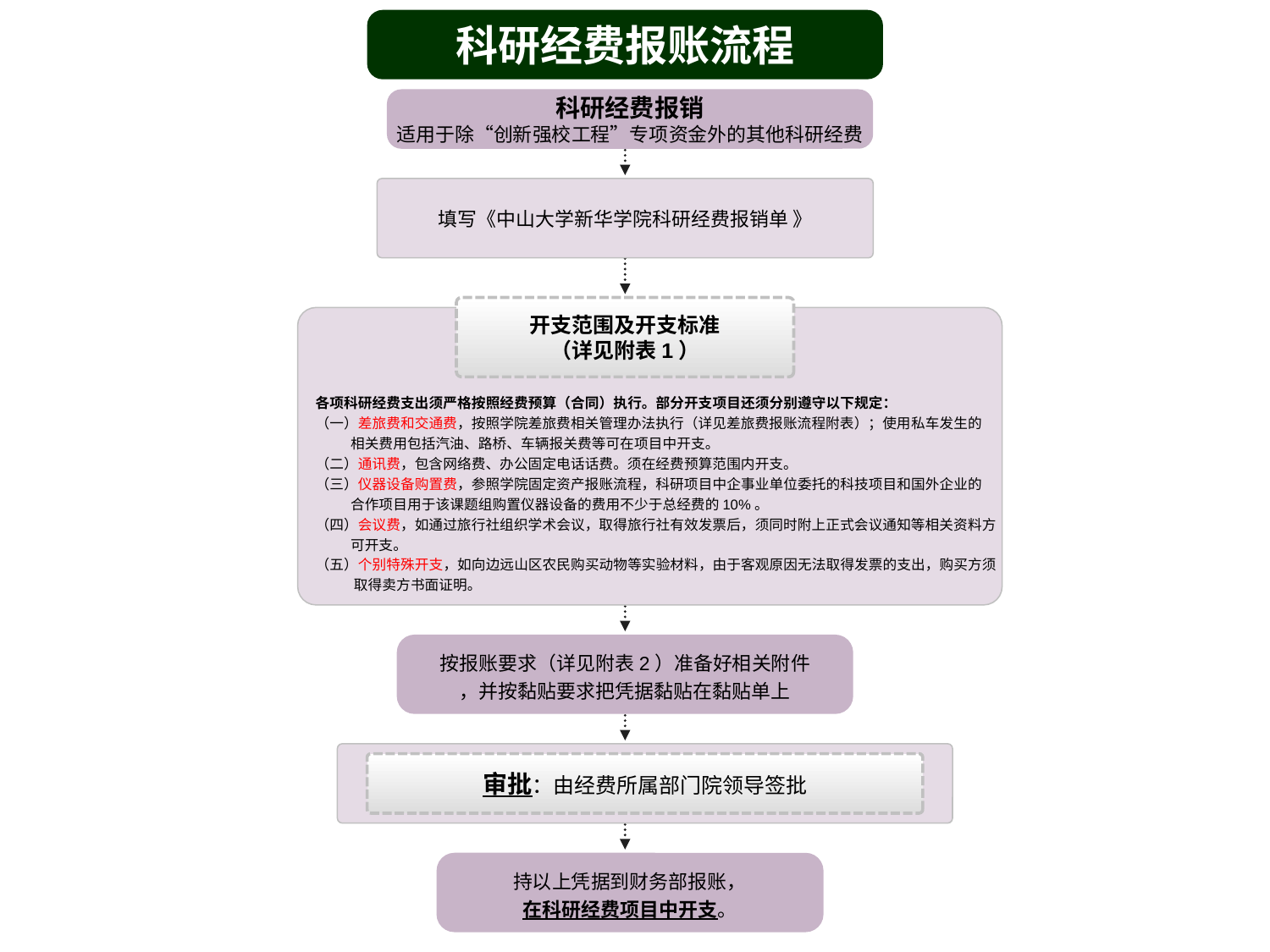

科研经费报账流程
科研经费报销
适用于除“创新强校工程”专项资金外的其他科研经费

填写《中山大学新华学院科研经费报销单 》

开支范围及开支标准
（详见附表1）
各项科研经费支出须严格按照经费预算（合同）执行。部分开支项目还须分别遵守以下规定：
（一）差旅费和交通费，按照学院差旅费相关管理办法执行（详见差旅费报账流程附表）；使用私车发生的
          相关费用包括汽油、路桥、车辆报关费等可在项目中开支。
（二）通讯费，包含网络费、办公固定电话话费。须在经费预算范围内开支。
（三）仪器设备购置费，参照学院固定资产报账流程，科研项目中企事业单位委托的科技项目和国外企业的
          合作项目用于该课题组购置仪器设备的费用不少于总经费的10%。
（四）会议费，如通过旅行社组织学术会议，取得旅行社有效发票后，须同时附上正式会议通知等相关资料方
          可开支。
（五）个别特殊开支，如向边远山区农民购买动物等实验材料，由于客观原因无法取得发票的支出，购买方须
           取得卖方书面证明。

按报账要求（详见附表2）准备好相关附件
，并按黏贴要求把凭据黏贴在黏贴单上

审批：由经费所属部门院领导签批

持以上凭据到财务部报账，
在科研经费项目中开支。